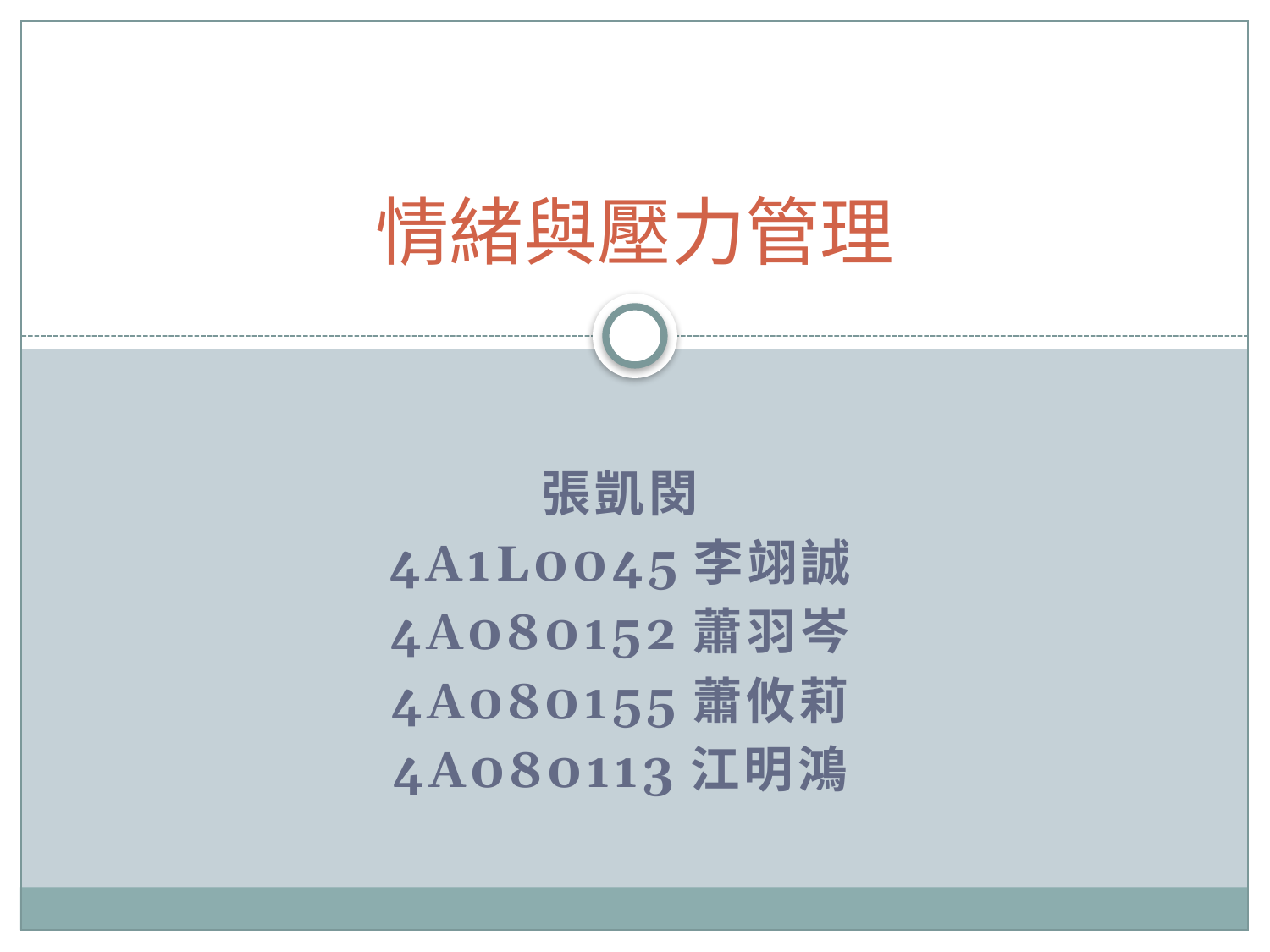

# 情緒與壓力管理
張凱閔
4a1L0045李翊誠
4A080152蕭羽岑
4A080155蕭攸莉
4A080113江明鴻